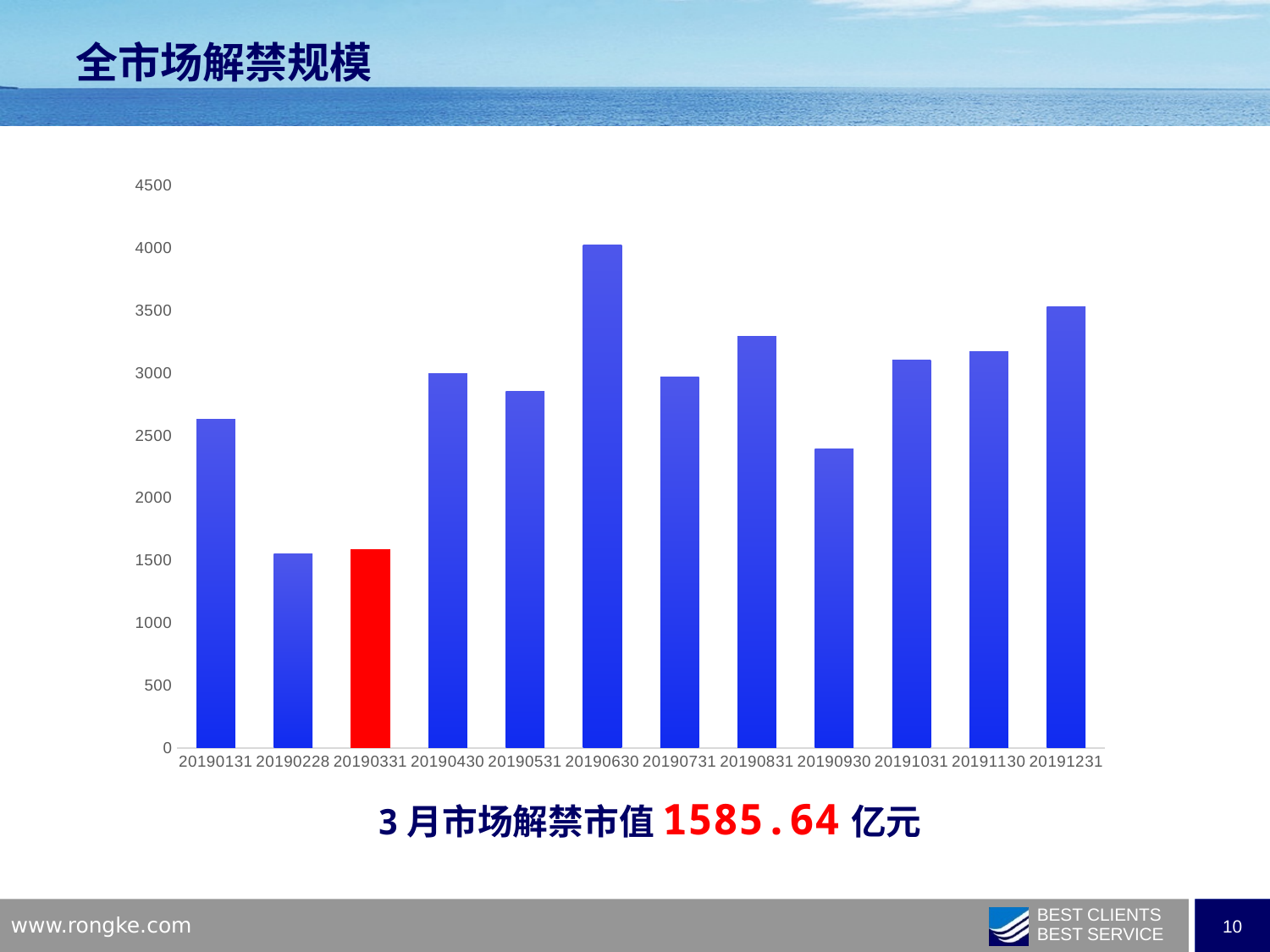

全市场解禁规模

### Chart

| Category | 开始流通市值(万元) |
|---|---|
| 20190131 | 2630.738984 |
| 20190228 | 1556.0795679999999 |
| 20190331 | 1585.643202 |
| 20190430 | 2996.181409 |
| 20190531 | 2856.415724 |
| 20190630 | 4029.6270340000005 |
| 20190731 | 2970.368605 |
| 20190831 | 3292.766806 |
| 20190930 | 2396.652639 |
| 20191031 | 3104.217696 |
| 20191130 | 3169.843684 |
| 20191231 | 3533.0969 |
3月市场解禁市值1585.64亿元